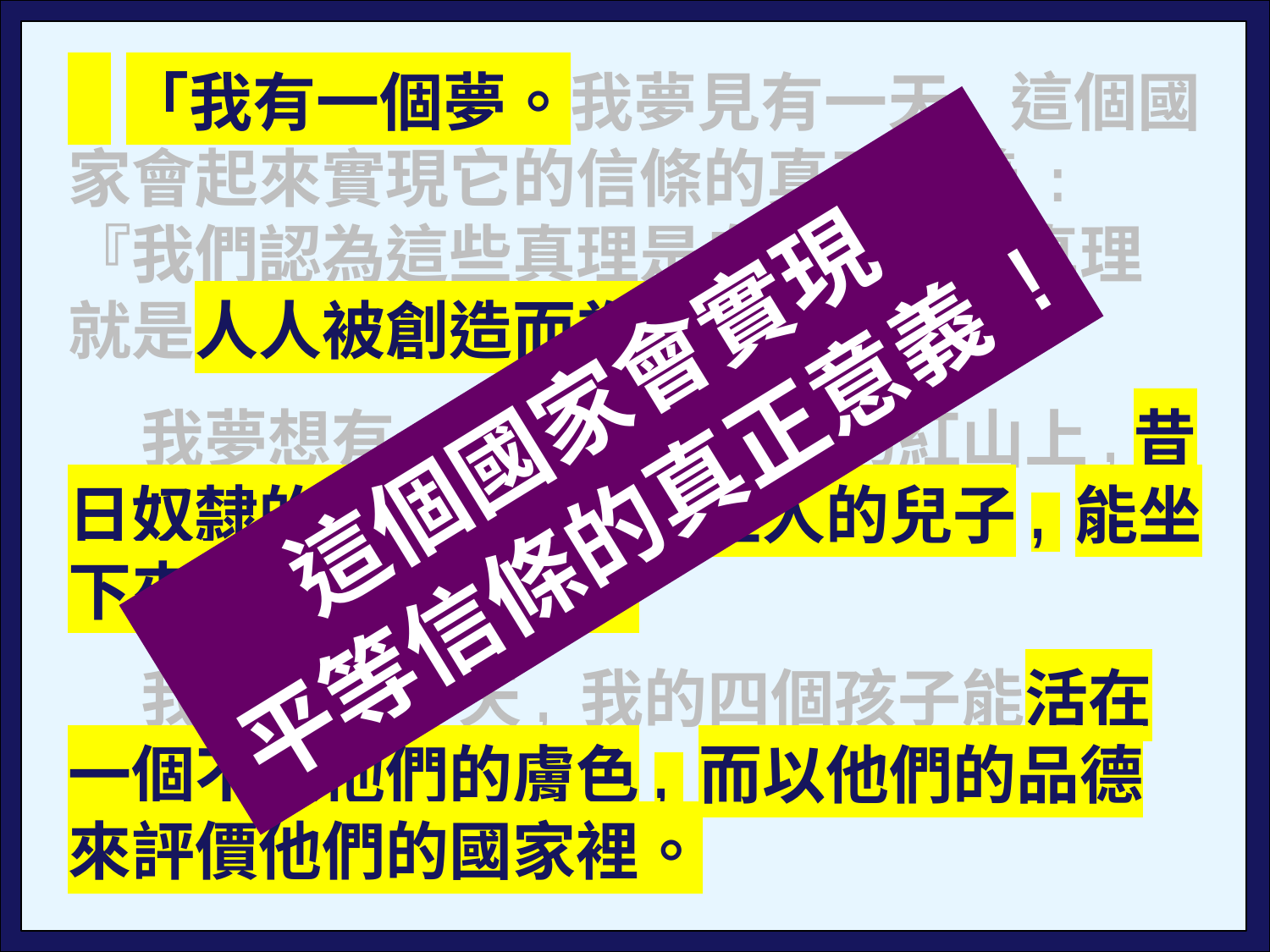

「我有一個夢。我夢見有一天, 這個國家會起來實現它的信條的真正意義 :『我們認為這些真理是自明的, 這真理就是人人被創造而為平等的』。
    我夢想有一天, 在喬治亞的紅山上,昔日奴隸的兒子, 和昔日主人的兒子, 能坐下來分享手足之情。
    我夢想有一天, 我的四個孩子能活在一個不以他們的膚色, 而以他們的品德來評價他們的國家裡。

這個國家會實現
平等信條的真正意義 !